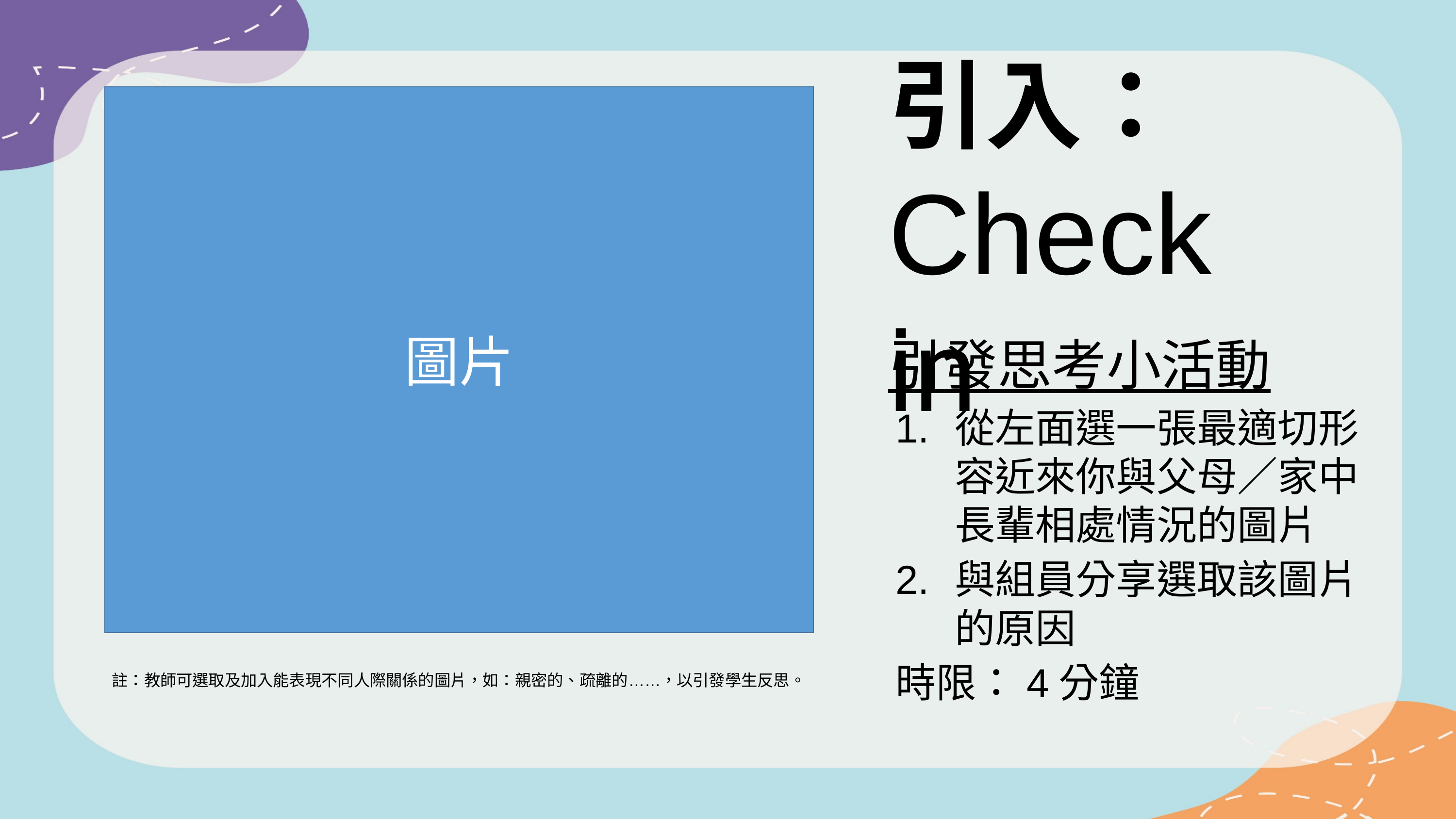

引入：
Check in
引發思考小活動
圖片
從左面選一張最適切形容近來你與父母／家中長輩相處情況的圖片
與組員分享選取該圖片的原因
時限：4分鐘

註：教師可選取及加入能表現不同人際關係的圖片，如：親密的、疏離的……，以引發學生反思。